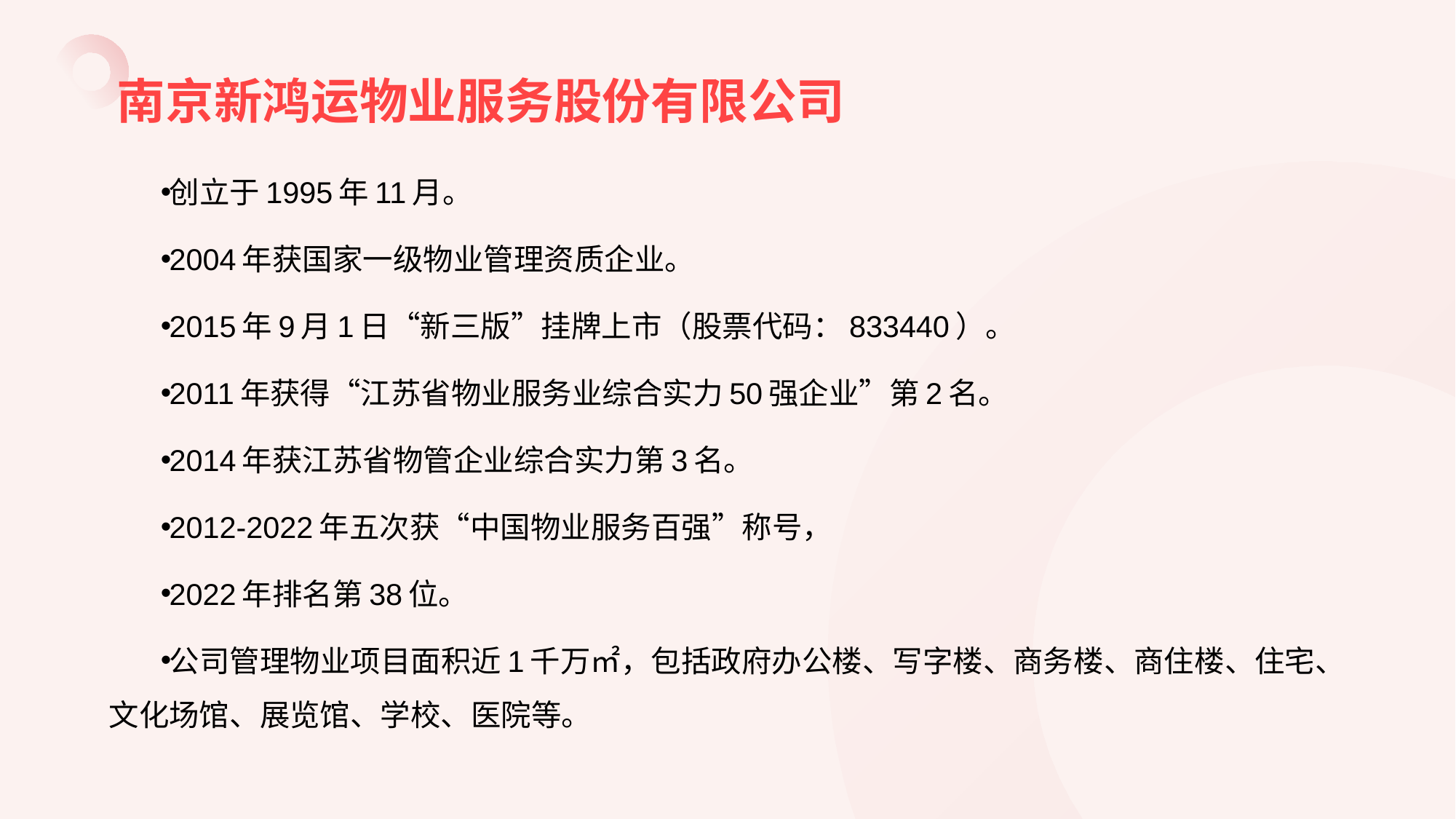

# 南京新鸿运物业服务股份有限公司
创立于1995年11月。
2004年获国家一级物业管理资质企业。
2015年9月1日“新三版”挂牌上市（股票代码：833440）。
2011年获得“江苏省物业服务业综合实力50强企业”第2名。
2014年获江苏省物管企业综合实力第3名。
2012-2022年五次获“中国物业服务百强”称号，
2022年排名第38位。
公司管理物业项目面积近1千万㎡，包括政府办公楼、写字楼、商务楼、商住楼、住宅、文化场馆、展览馆、学校、医院等。